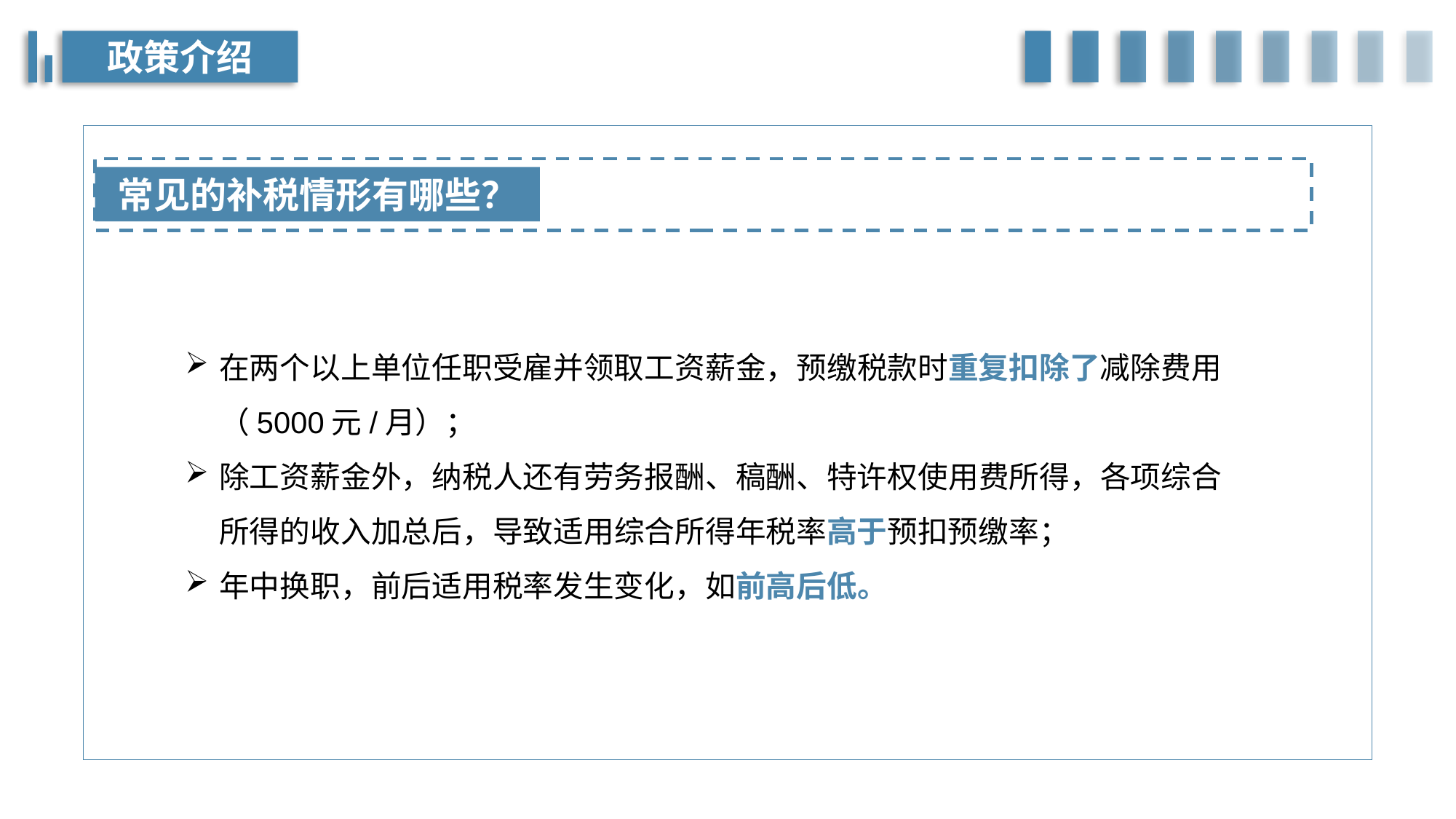

政策介绍

常见的补税情形有哪些？
在两个以上单位任职受雇并领取工资薪金，预缴税款时重复扣除了减除费用（5000元/月）；
除工资薪金外，纳税人还有劳务报酬、稿酬、特许权使用费所得，各项综合所得的收入加总后，导致适用综合所得年税率高于预扣预缴率；
年中换职，前后适用税率发生变化，如前高后低。